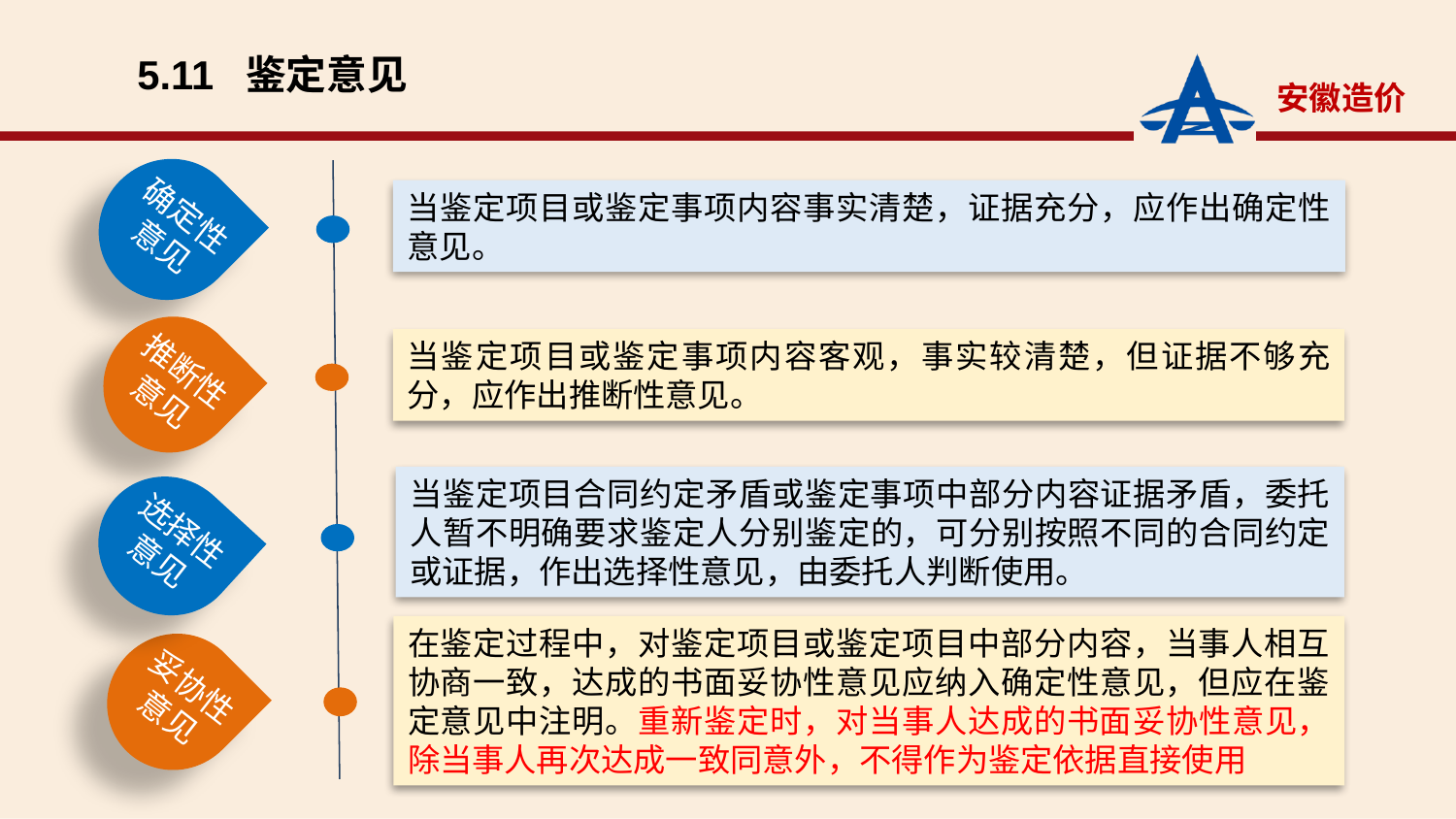

5.11  鉴定意见

确定性
意见

当鉴定项目或鉴定事项内容事实清楚，证据充分，应作出确定性意见。

推断性
意见
当鉴定项目或鉴定事项内容客观，事实较清楚，但证据不够充分，应作出推断性意见。
当鉴定项目合同约定矛盾或鉴定事项中部分内容证据矛盾，委托人暂不明确要求鉴定人分别鉴定的，可分别按照不同的合同约定或证据，作出选择性意见，由委托人判断使用。

选择性
意见
在鉴定过程中，对鉴定项目或鉴定项目中部分内容，当事人相互协商一致，达成的书面妥协性意见应纳入确定性意见，但应在鉴定意见中注明。重新鉴定时，对当事人达成的书面妥协性意见，除当事人再次达成一致同意外，不得作为鉴定依据直接使用

妥协性
意见